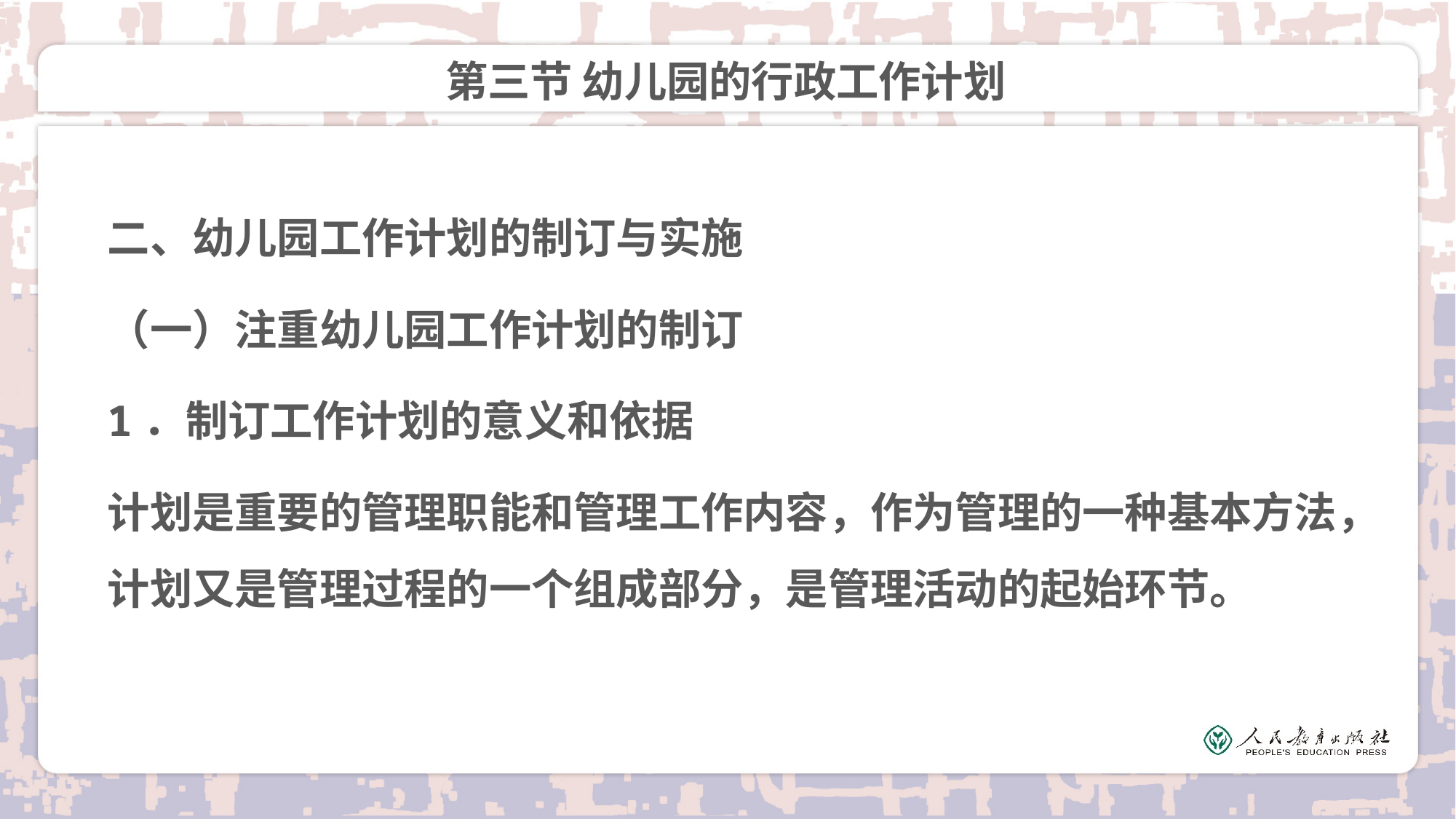

# 第三节 幼儿园的行政工作计划
二、幼儿园工作计划的制订与实施
（一）注重幼儿园工作计划的制订
1．制订工作计划的意义和依据
计划是重要的管理职能和管理工作内容，作为管理的一种基本方法，计划又是管理过程的一个组成部分，是管理活动的起始环节。